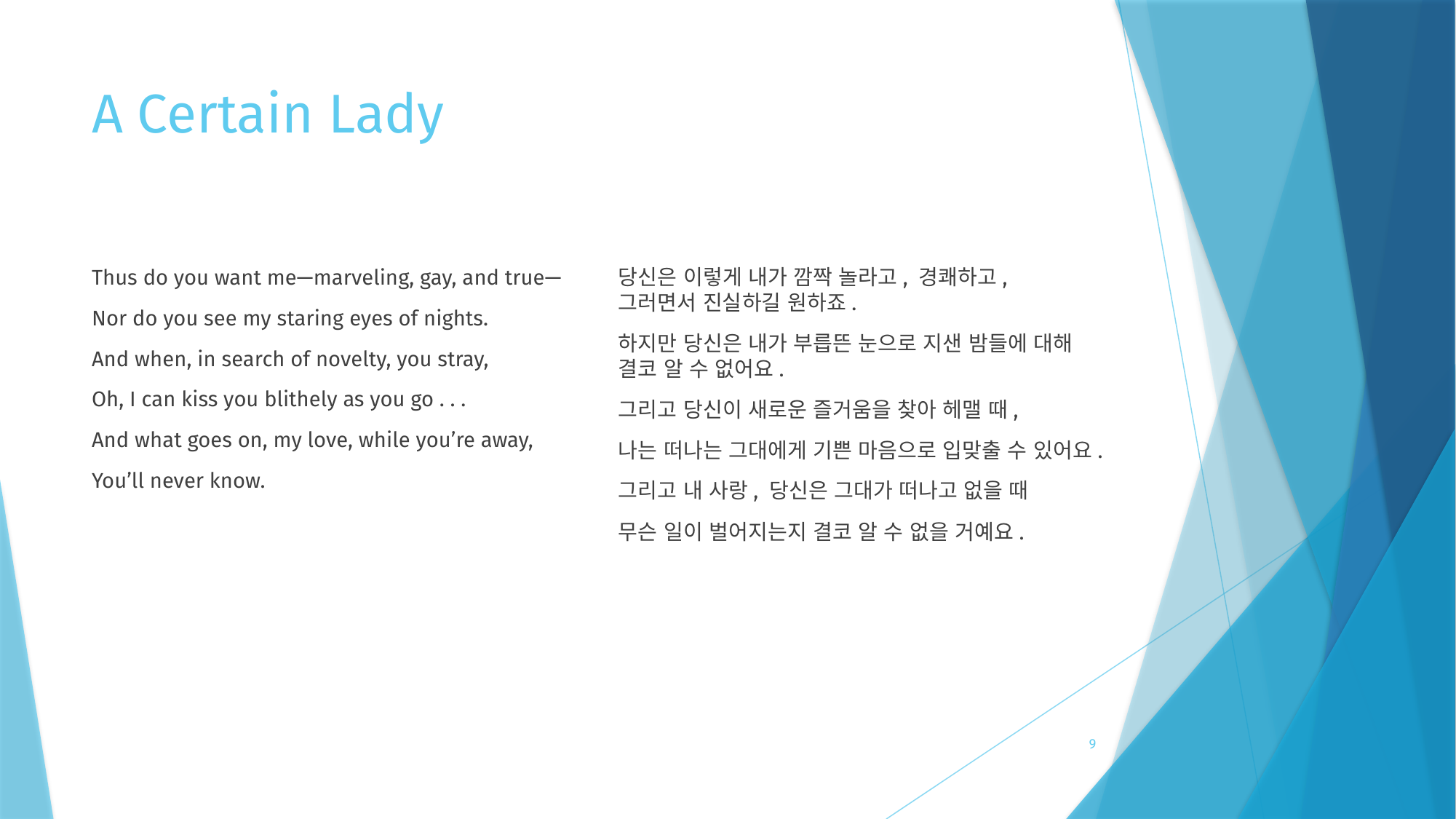

# A Certain Lady
Thus do you want me—marveling, gay, and true—
Nor do you see my staring eyes of nights.
And when, in search of novelty, you stray,
Oh, I can kiss you blithely as you go . . .
And what goes on, my love, while you’re away,
You’ll never know.
당신은 이렇게 내가 깜짝 놀라고, 경쾌하고, 그러면서 진실하길 원하죠.
하지만 당신은 내가 부릅뜬 눈으로 지샌 밤들에 대해 결코 알 수 없어요.
그리고 당신이 새로운 즐거움을 찾아 헤맬 때,
나는 떠나는 그대에게 기쁜 마음으로 입맞출 수 있어요.
그리고 내 사랑, 당신은 그대가 떠나고 없을 때
무슨 일이 벌어지는지 결코 알 수 없을 거예요.
9